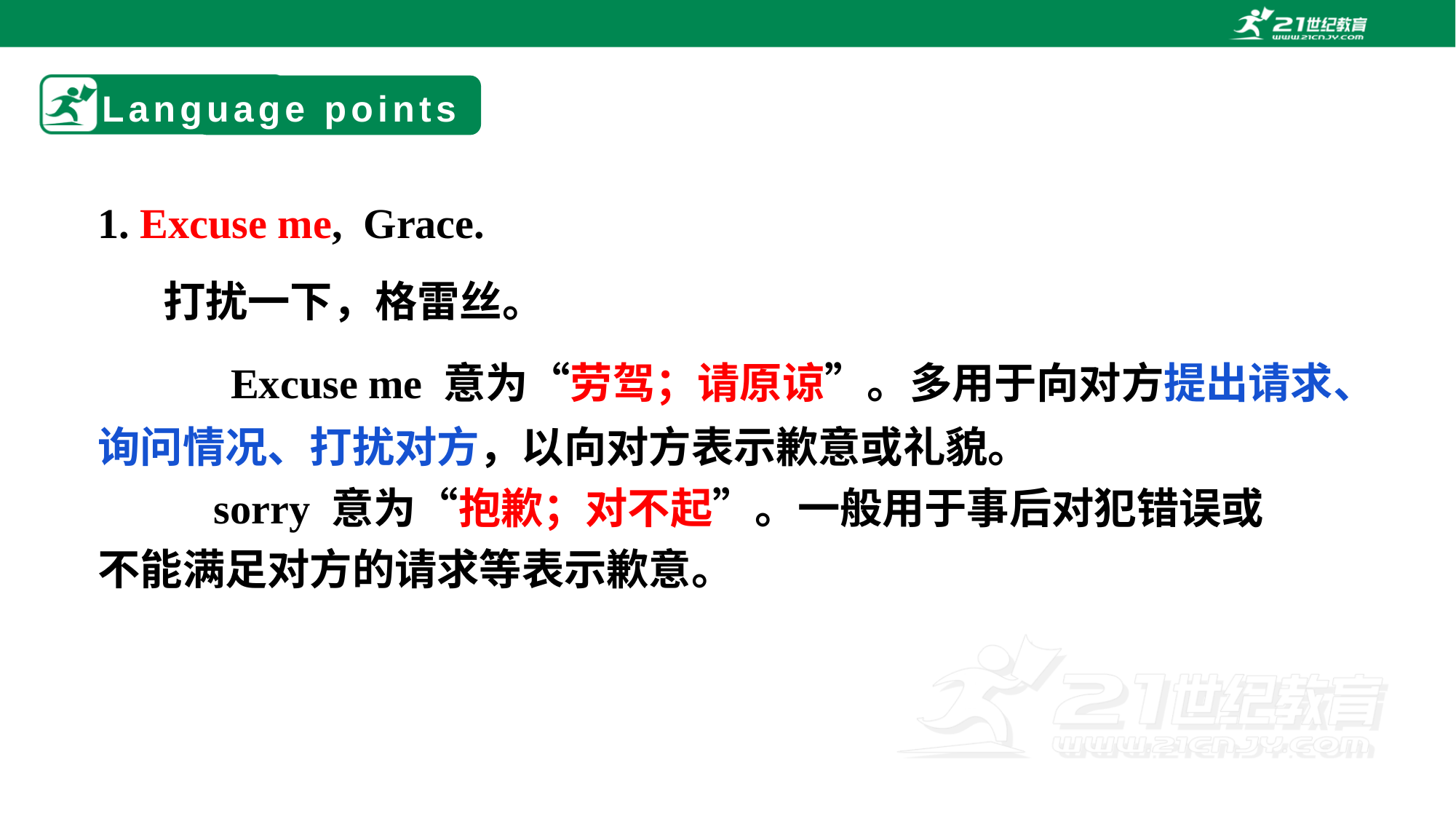

# Language points
1. Excuse me,  Grace.
    打扰一下，格雷丝。
　　 Excuse me 意为“劳驾；请原谅”。多用于向对方提出请求、询问情况、打扰对方，以向对方表示歉意或礼貌。
           sorry 意为“抱歉；对不起”。一般用于事后对犯错误或
不能满足对方的请求等表示歉意。